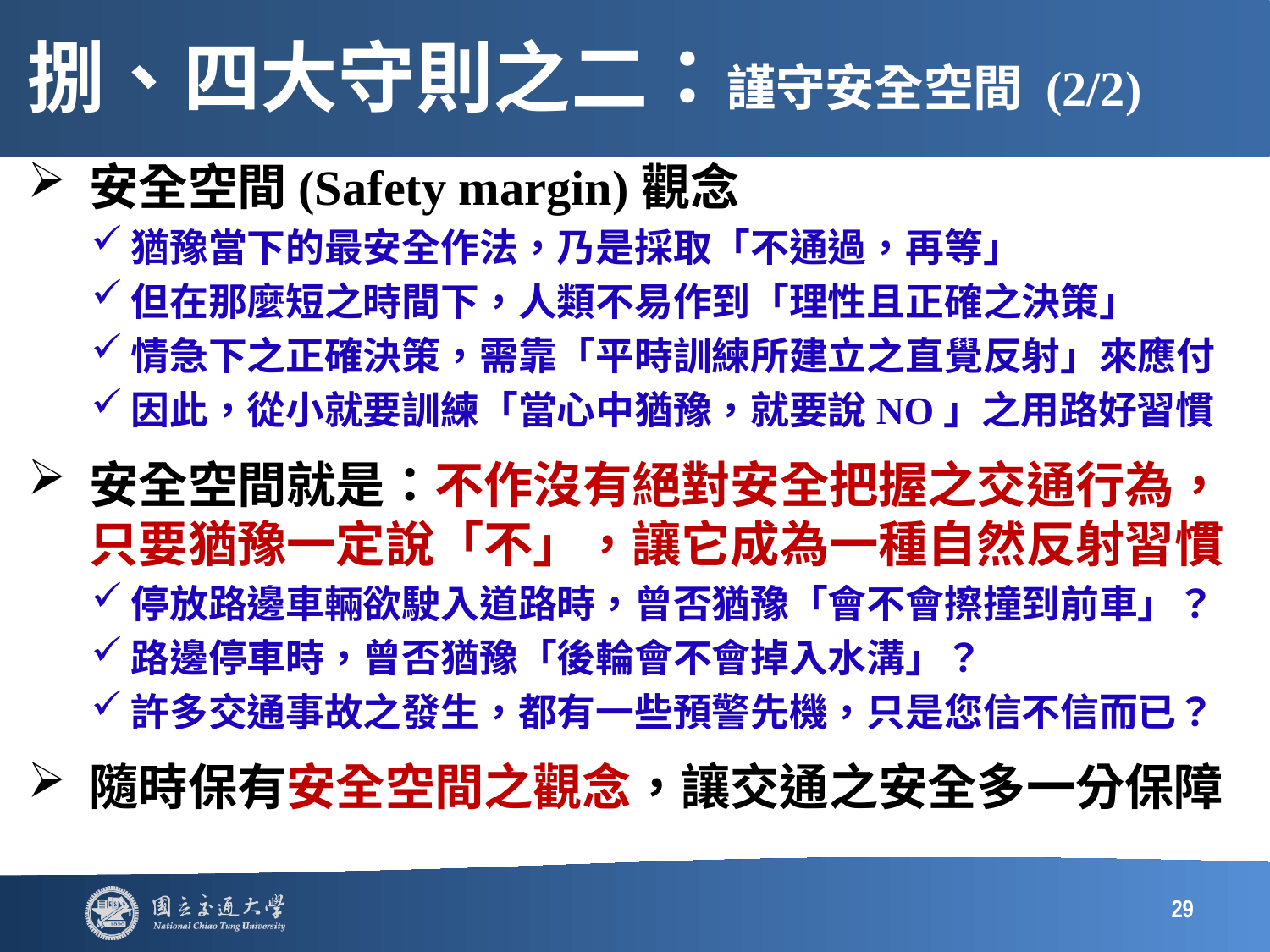

# 捌、四大守則之二：謹守安全空間 (2/2)
安全空間(Safety margin)觀念
猶豫當下的最安全作法，乃是採取「不通過，再等」
但在那麼短之時間下，人類不易作到「理性且正確之決策」
情急下之正確決策，需靠「平時訓練所建立之直覺反射」來應付
因此，從小就要訓練「當心中猶豫，就要說NO」之用路好習慣
安全空間就是：不作沒有絕對安全把握之交通行為，只要猶豫一定說「不」，讓它成為一種自然反射習慣
停放路邊車輛欲駛入道路時，曾否猶豫「會不會擦撞到前車」？
路邊停車時，曾否猶豫「後輪會不會掉入水溝」？
許多交通事故之發生，都有一些預警先機，只是您信不信而已？
隨時保有安全空間之觀念，讓交通之安全多一分保障
29